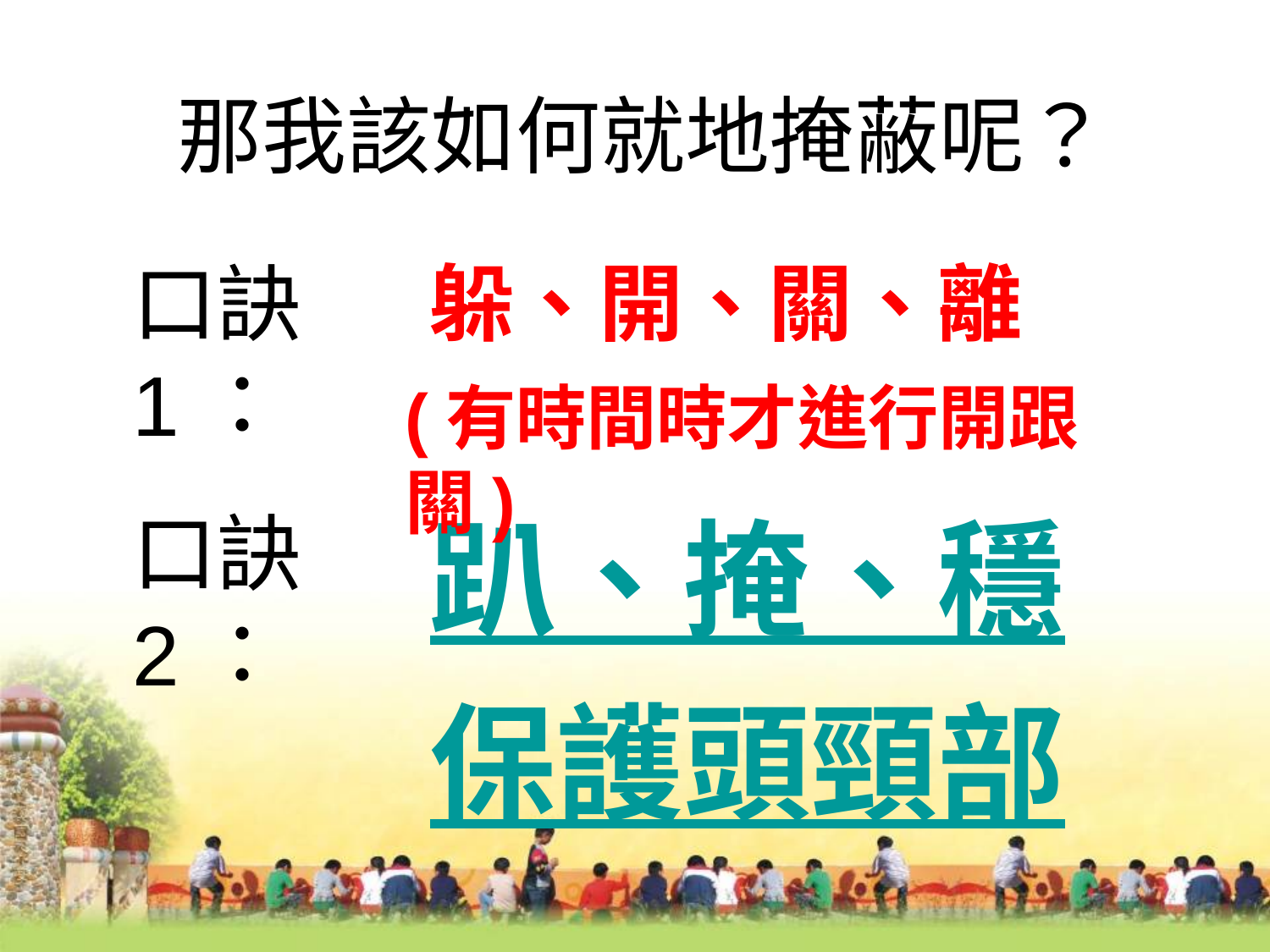

那我該如何就地掩蔽呢？
口訣1：
躲、開、關、離
(有時間時才進行開跟關)
口訣2：
趴、掩、穩保護頭頸部